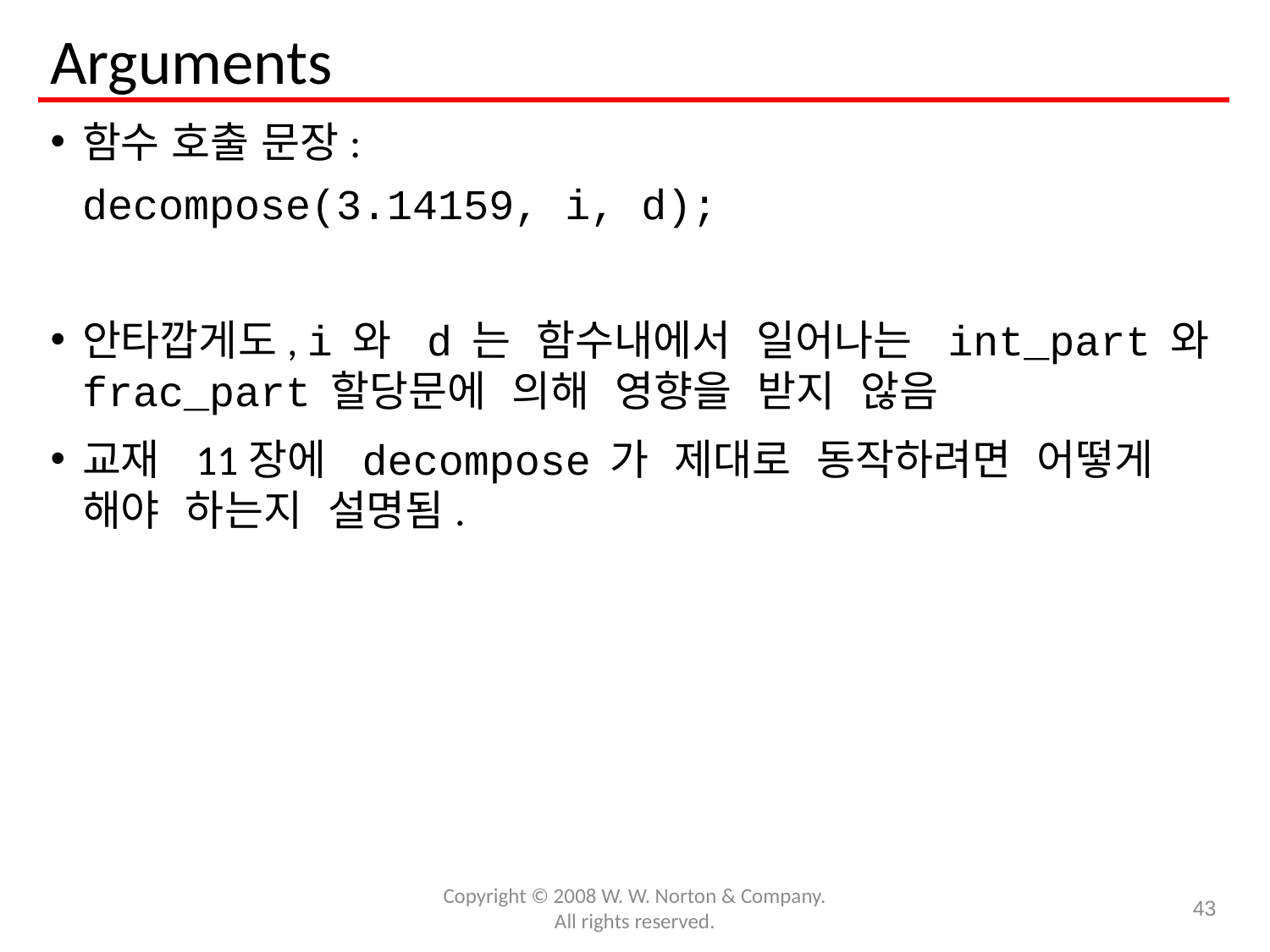

# Arguments
함수 호출 문장:
	decompose(3.14159, i, d);

안타깝게도, i 와 d 는 함수내에서 일어나는 int_part 와 frac_part 할당문에 의해 영향을 받지 않음
교재 11장에 decompose 가 제대로 동작하려면 어떻게 해야 하는지 설명됨.
Copyright © 2008 W. W. Norton & Company.
All rights reserved.
43